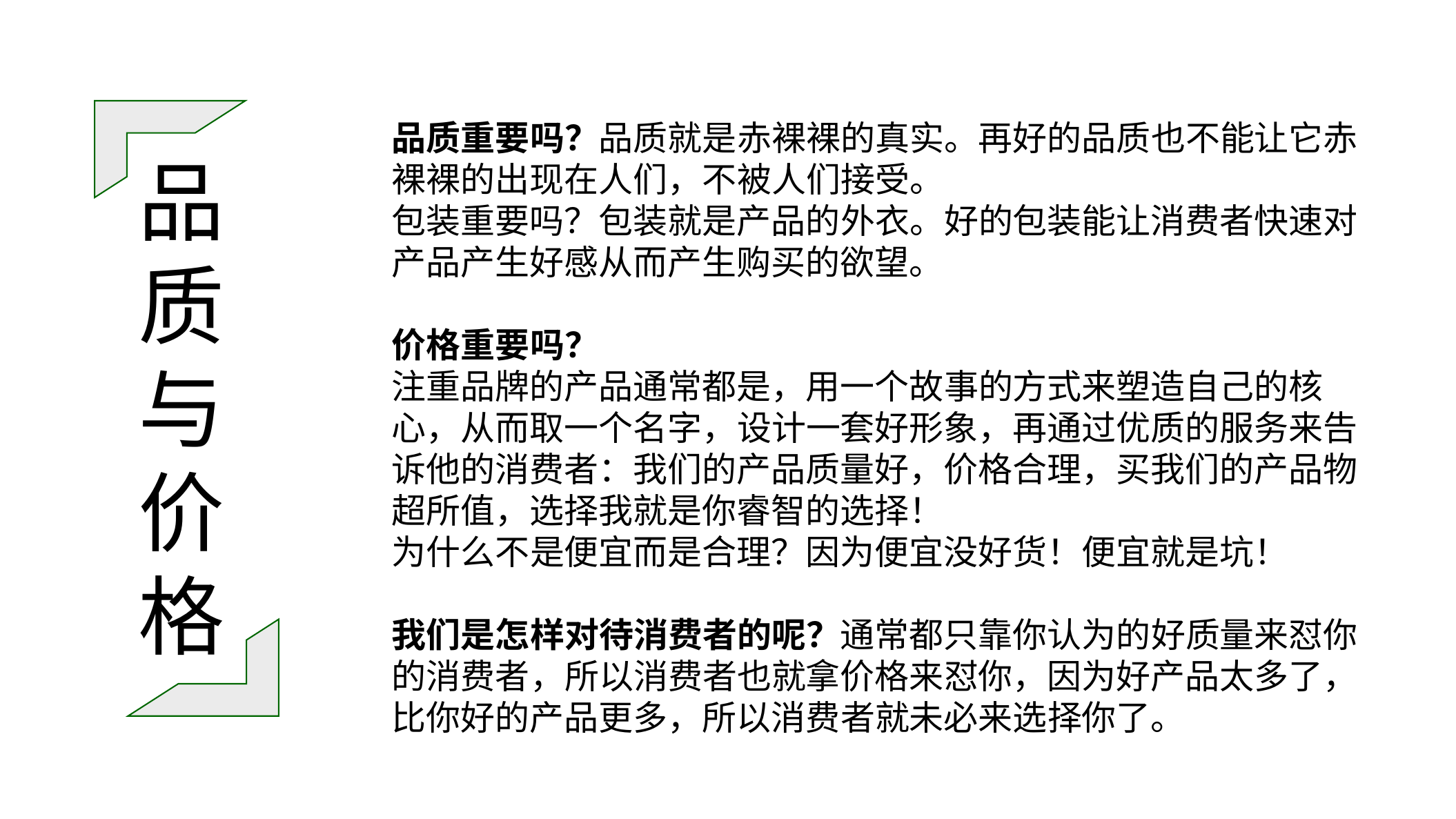

品质重要吗？品质就是赤裸裸的真实。再好的品质也不能让它赤裸裸的出现在人们，不被人们接受。
包装重要吗？包装就是产品的外衣。好的包装能让消费者快速对产品产生好感从而产生购买的欲望。

价格重要吗？
注重品牌的产品通常都是，用一个故事的方式来塑造自己的核心，从而取一个名字，设计一套好形象，再通过优质的服务来告诉他的消费者：我们的产品质量好，价格合理，买我们的产品物超所值，选择我就是你睿智的选择！
为什么不是便宜而是合理？因为便宜没好货！便宜就是坑！

我们是怎样对待消费者的呢？通常都只靠你认为的好质量来怼你的消费者，所以消费者也就拿价格来怼你，因为好产品太多了，比你好的产品更多，所以消费者就未必来选择你了。
品质与价格